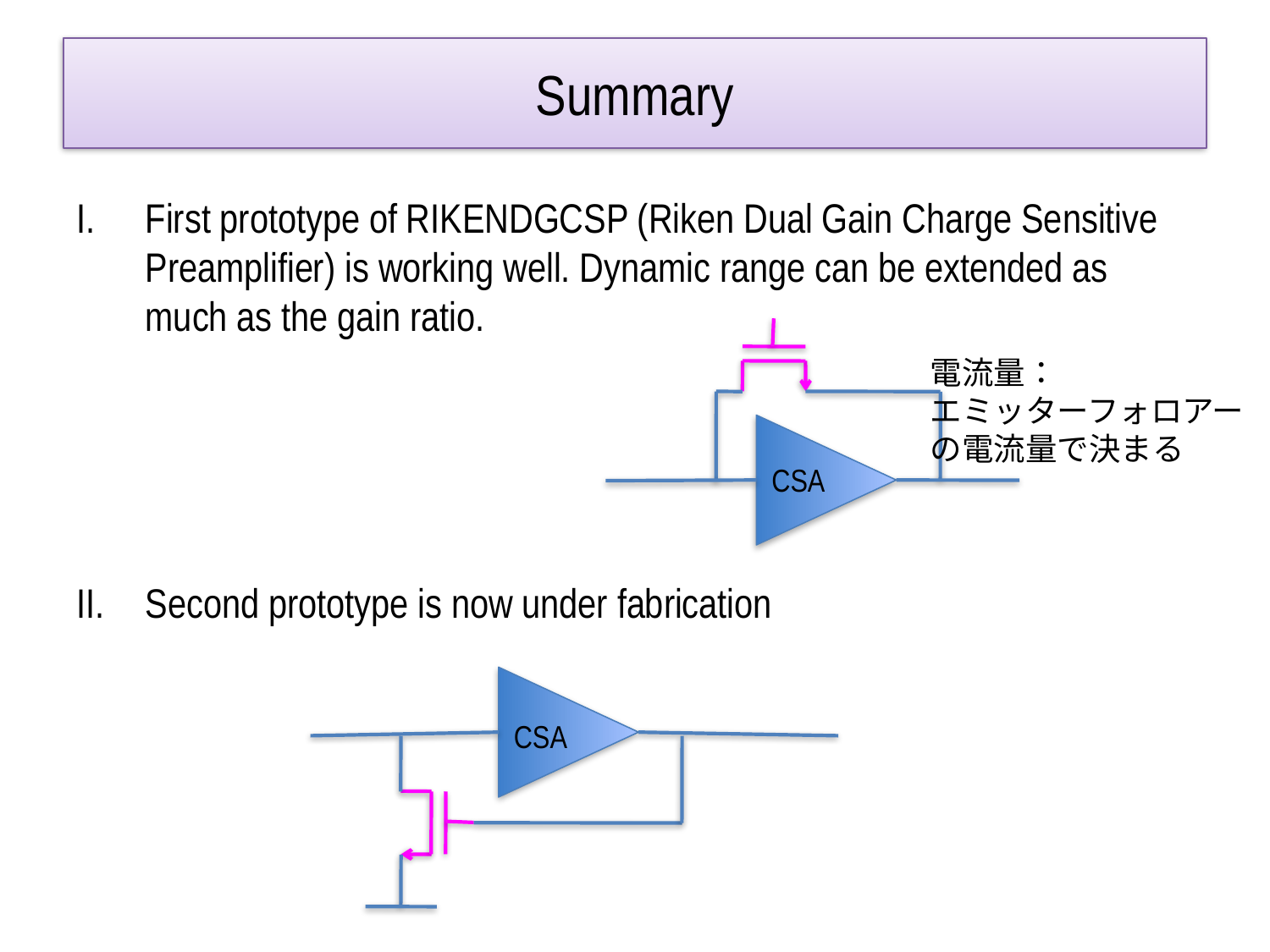

# Summary
First prototype of RIKENDGCSP (Riken Dual Gain Charge Sensitive Preamplifier) is working well. Dynamic range can be extended as much as the gain ratio.

Second prototype is now under fabrication
電流量：
エミッターフォロアー
の電流量で決まる

CSA

CSA